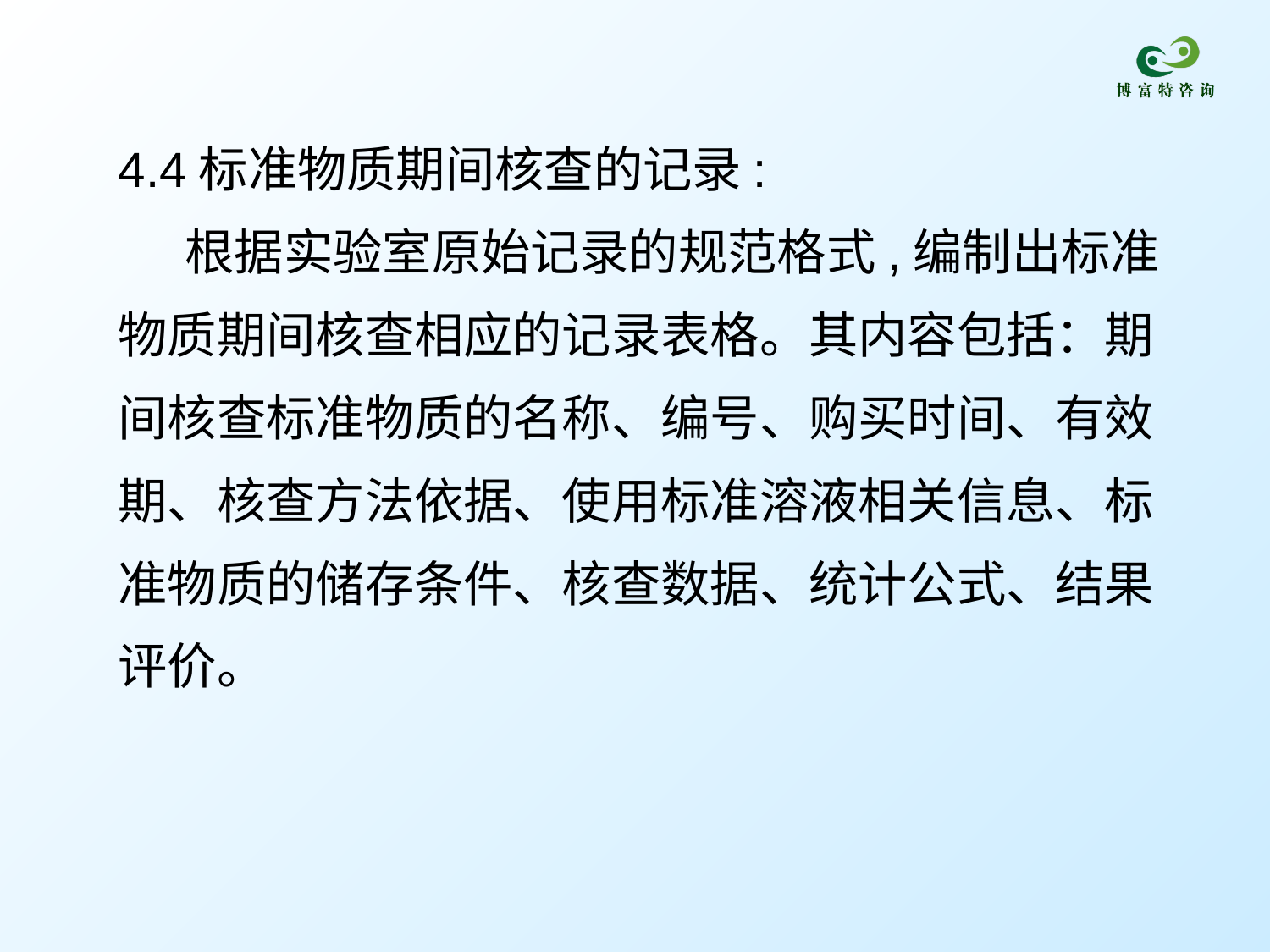

4.4标准物质期间核查的记录:
    根据实验室原始记录的规范格式,编制出标准物质期间核查相应的记录表格。其内容包括：期间核查标准物质的名称、编号、购买时间、有效期、核查方法依据、使用标准溶液相关信息、标准物质的储存条件、核查数据、统计公式、结果评价。